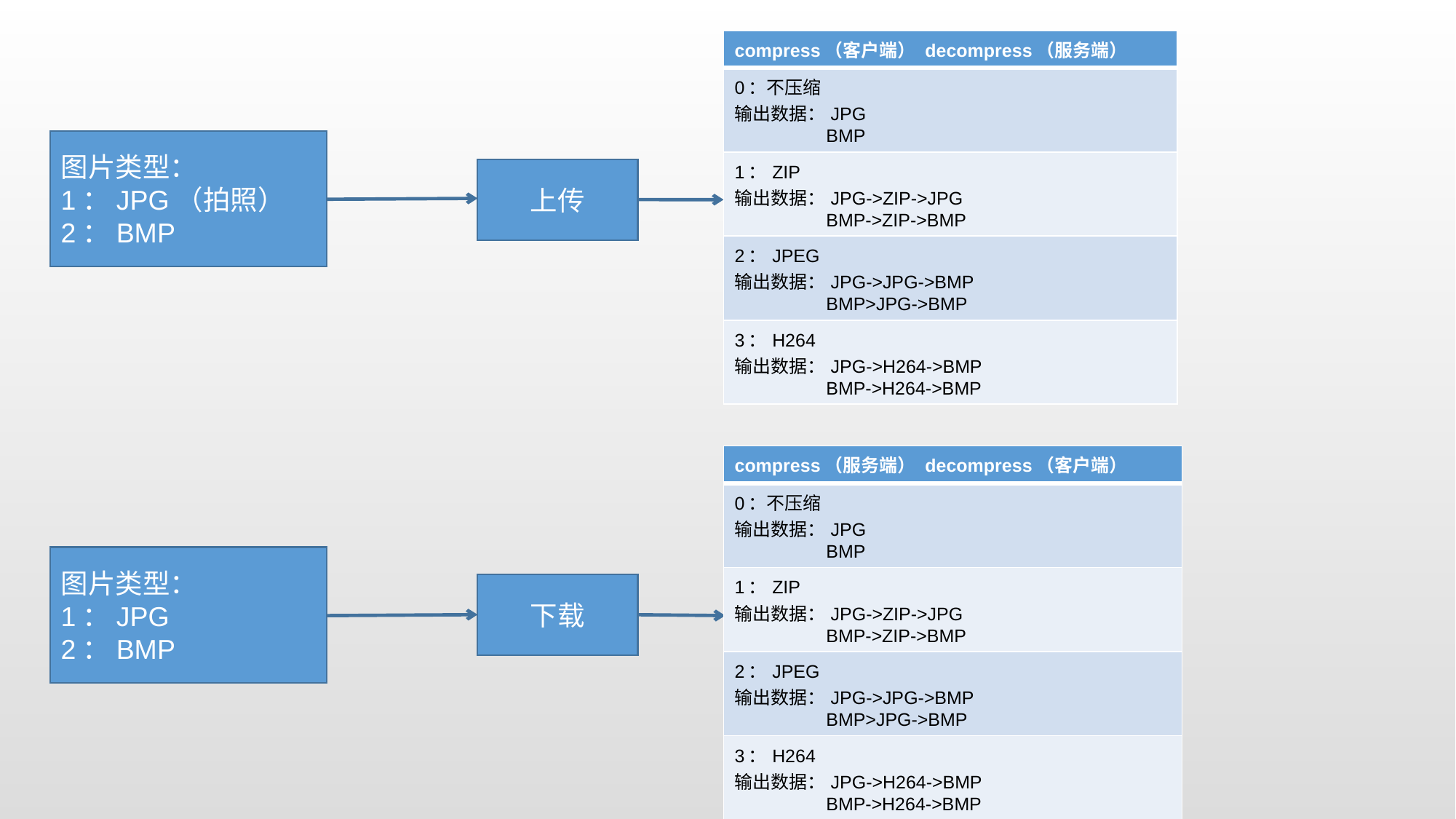

| compress（客户端） decompress（服务端） |
| --- |
| 0：不压缩 输出数据：JPG BMP |
| 1：ZIP 输出数据：JPG->ZIP->JPG BMP->ZIP->BMP |
| 2：JPEG 输出数据：JPG->JPG->BMP BMP>JPG->BMP |
| 3：H264 输出数据：JPG->H264->BMP BMP->H264->BMP |
图片类型：
1：JPG（拍照）
2：BMP
上传
| compress（服务端） decompress（客户端） |
| --- |
| 0：不压缩 输出数据：JPG BMP |
| 1：ZIP 输出数据：JPG->ZIP->JPG BMP->ZIP->BMP |
| 2：JPEG 输出数据：JPG->JPG->BMP BMP>JPG->BMP |
| 3：H264 输出数据：JPG->H264->BMP BMP->H264->BMP |
图片类型：
1：JPG
2：BMP
下载